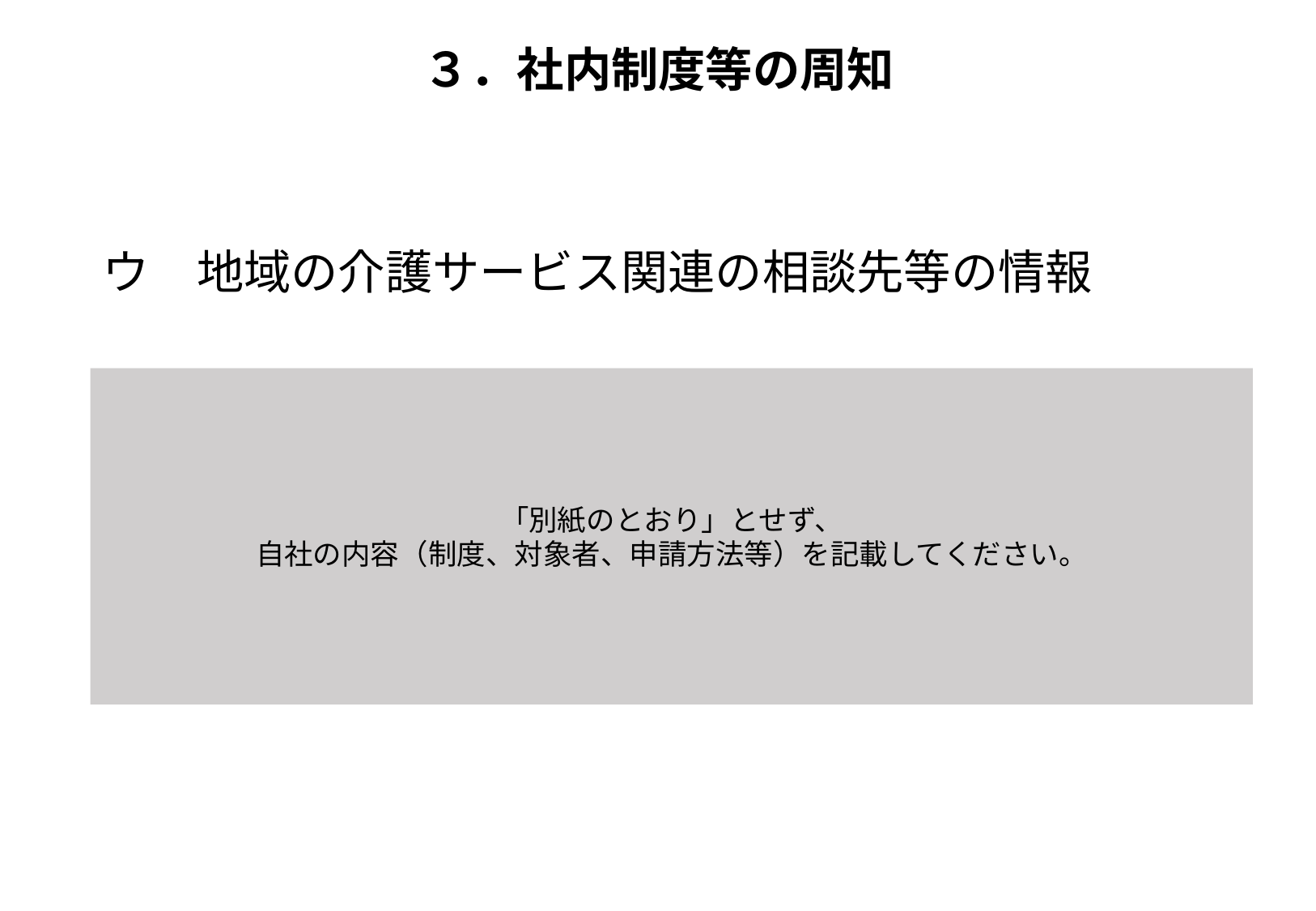

３．社内制度等の周知
ウ　地域の介護サービス関連の相談先等の情報
「別紙のとおり」とせず、
自社の内容（制度、対象者、申請方法等）を記載してください。